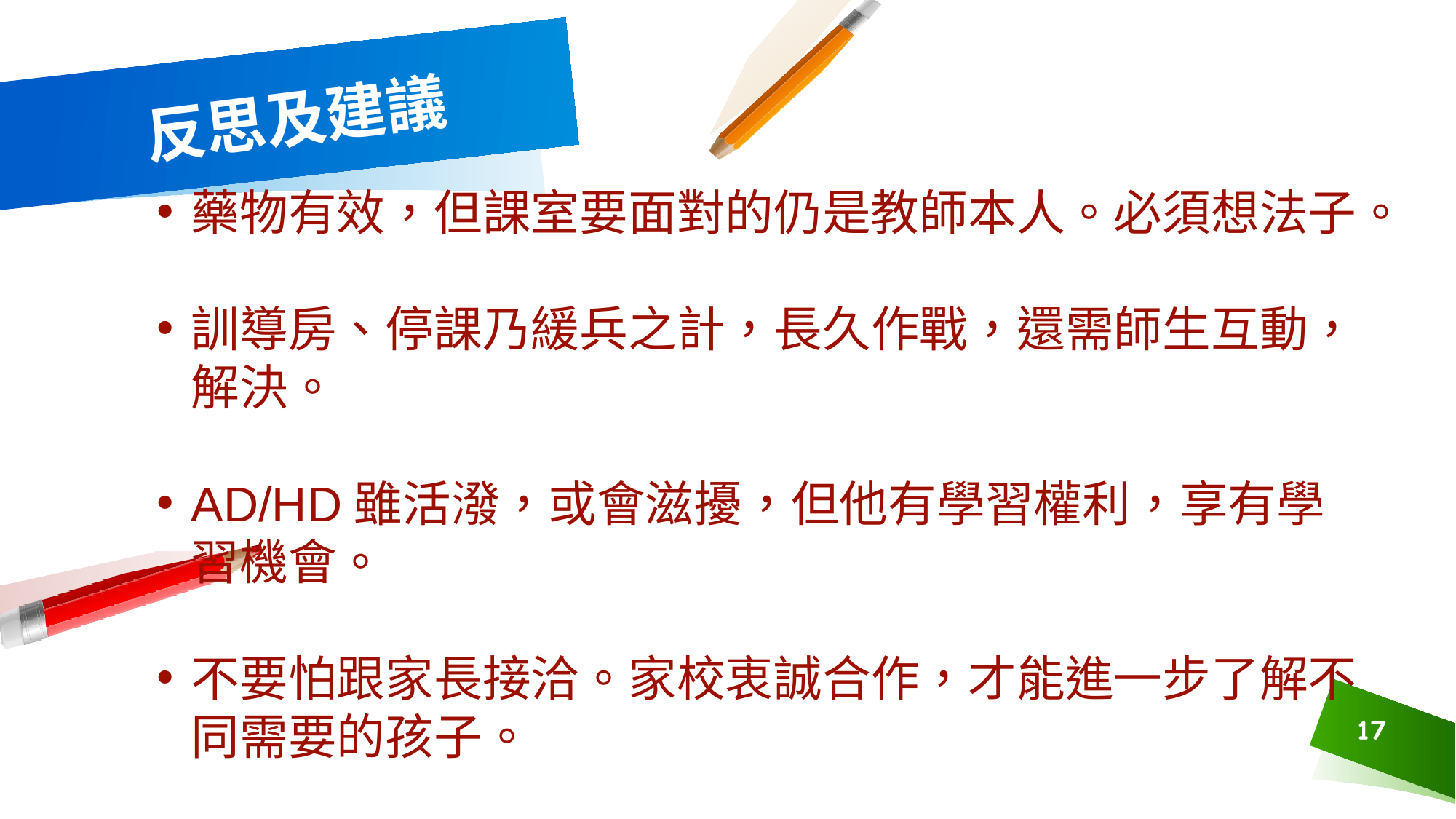

# 反思及建議
藥物有效，但課室要面對的仍是教師本人。必須想法子。

訓導房、停課乃緩兵之計，長久作戰，還需師生互動，解決。

AD/HD雖活潑，或會滋擾，但他有學習權利，享有學習機會。

不要怕跟家長接洽。家校衷誠合作，才能進一步了解不同需要的孩子。
17